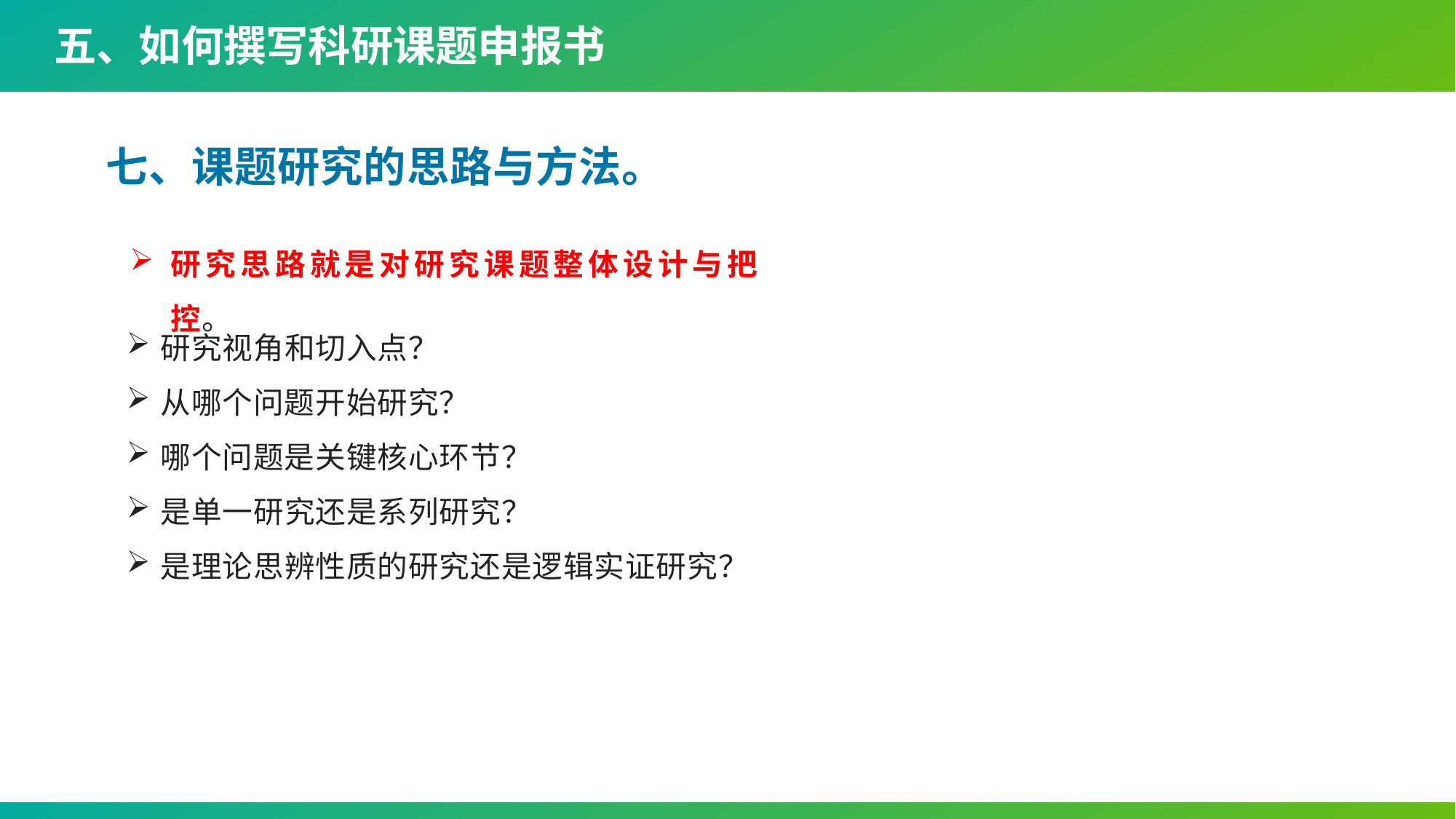

五、如何撰写科研课题申报书
七、课题研究的思路与方法。
研究思路就是对研究课题整体设计与把控。
研究视角和切入点？
从哪个问题开始研究？
哪个问题是关键核心环节？
是单一研究还是系列研究？
是理论思辨性质的研究还是逻辑实证研究？